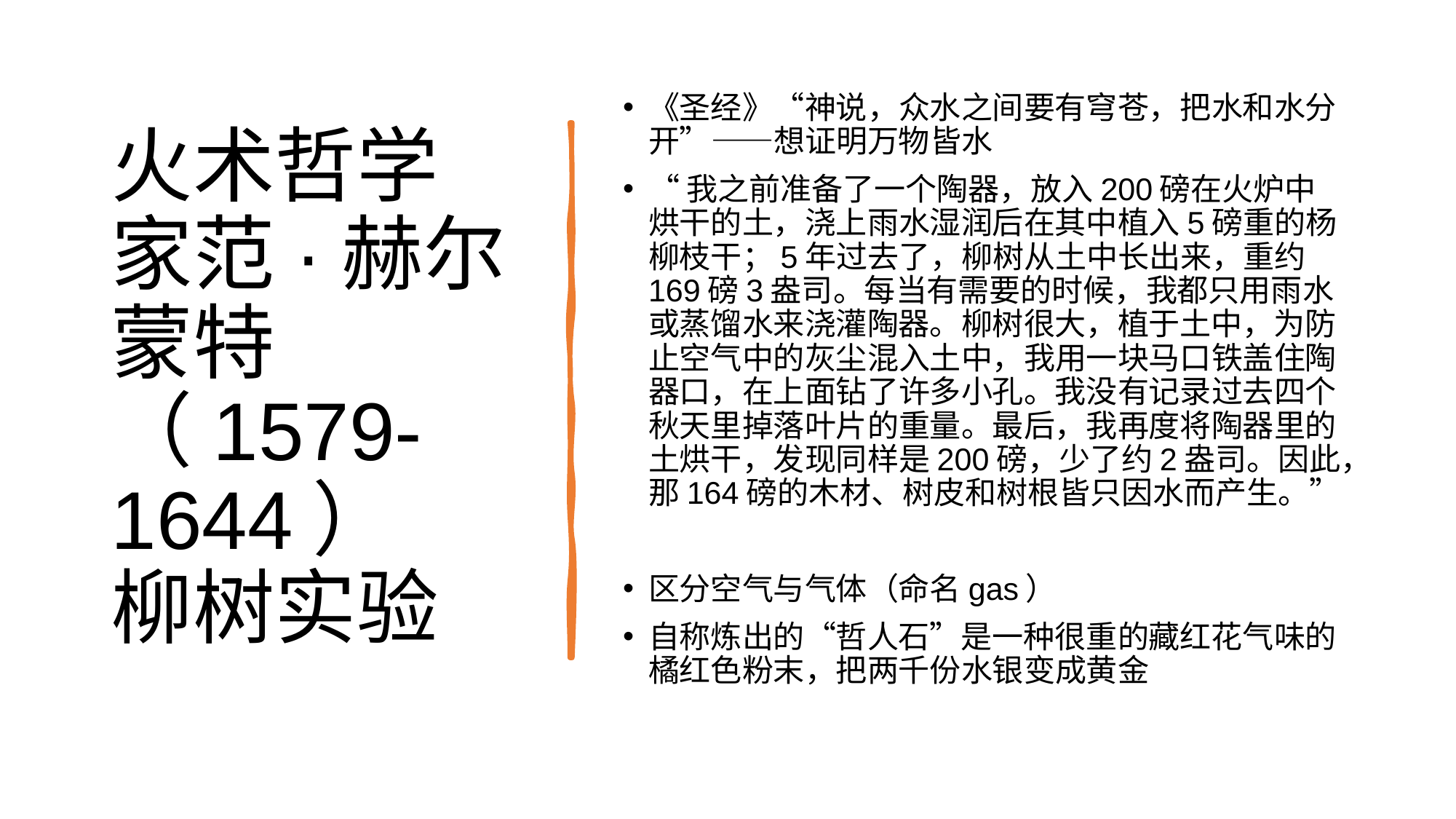

# 火术哲学家范·赫尔蒙特（1579-1644） 柳树实验
《圣经》“神说，众水之间要有穹苍，把水和水分开”——想证明万物皆水
“我之前准备了一个陶器，放入200磅在火炉中烘干的土，浇上雨水湿润后在其中植入5磅重的杨柳枝干；5年过去了，柳树从土中长出来，重约169磅3盎司。每当有需要的时候，我都只用雨水或蒸馏水来浇灌陶器。柳树很大，植于土中，为防止空气中的灰尘混入土中，我用一块马口铁盖住陶器口，在上面钻了许多小孔。我没有记录过去四个秋天里掉落叶片的重量。最后，我再度将陶器里的土烘干，发现同样是200磅，少了约2盎司。因此，那164磅的木材、树皮和树根皆只因水而产生。”

区分空气与气体（命名gas）
自称炼出的“哲人石”是一种很重的藏红花气味的橘红色粉末，把两千份水银变成黄金